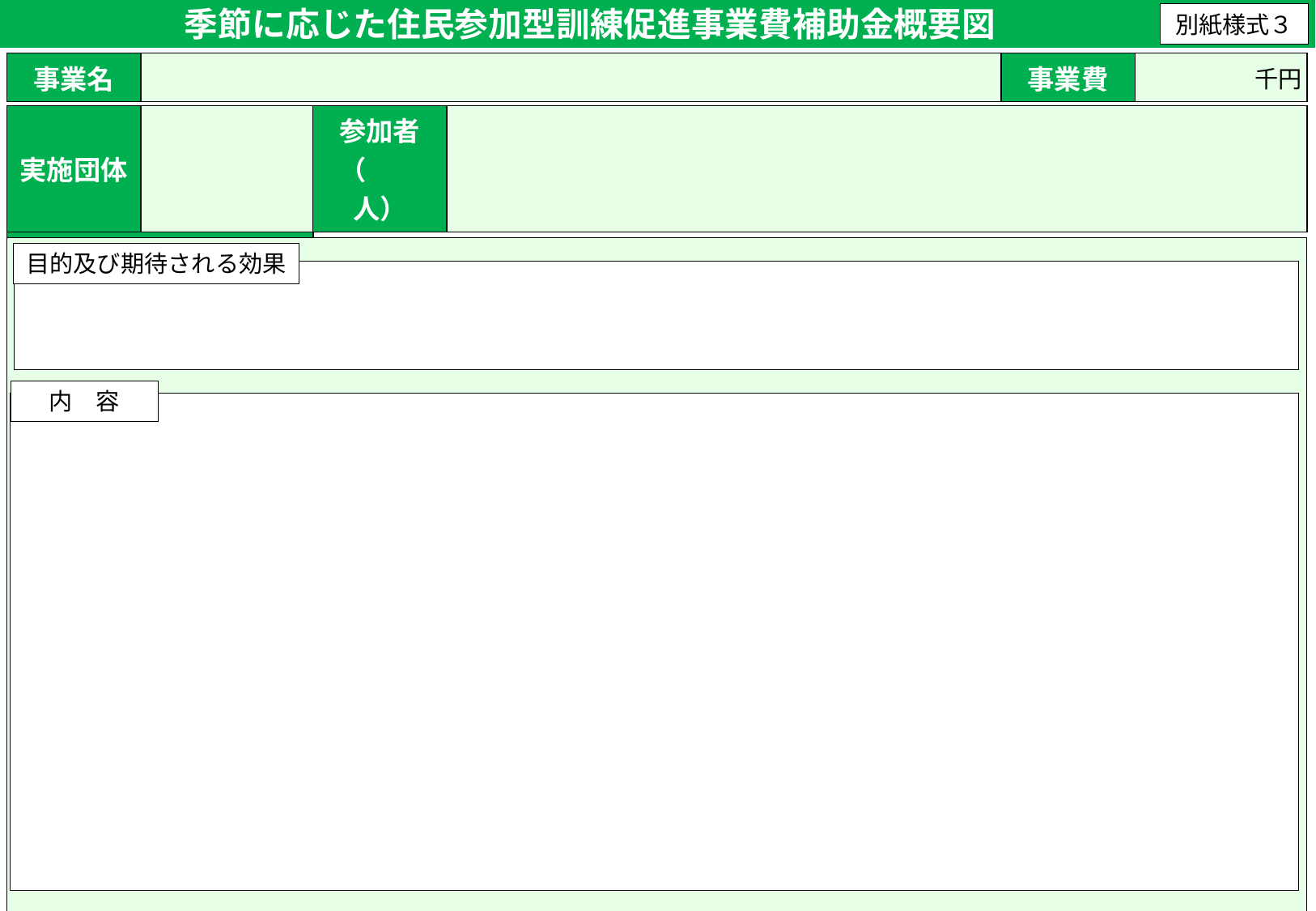

# 季節に応じた住民参加型訓練促進事業費補助金概要図
別紙様式３
| 事業名 |  | 事業費 | 千円 |
| --- | --- | --- | --- |
| 実施団体 |  | 参加者 （　　人） |  |
| --- | --- | --- | --- |
| 事業内容 |  |
| --- | --- |
|  |  |
目的及び期待される効果

内　容